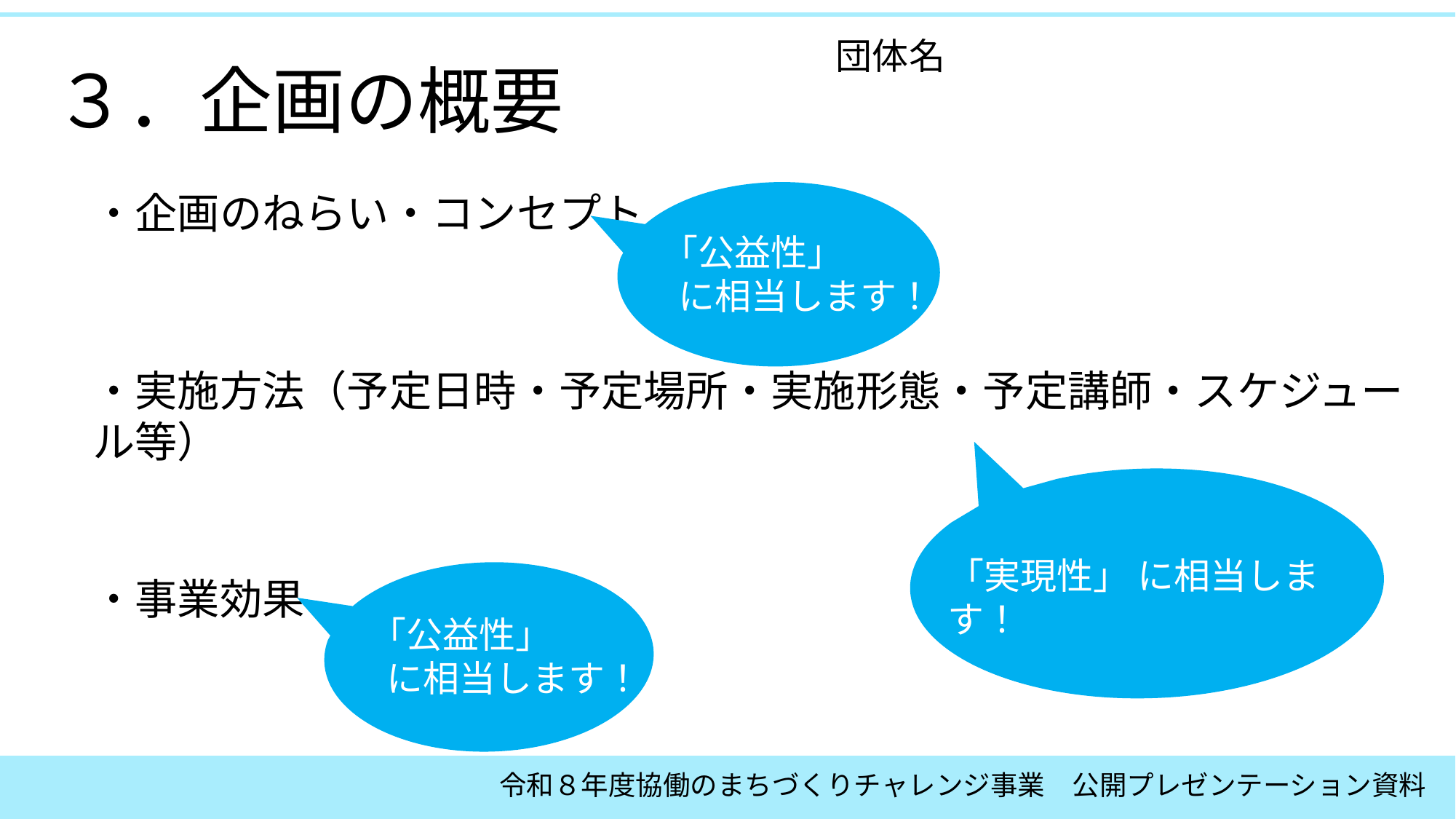

団体名
３．企画の概要

「公益性」
 に相当します！
・企画のねらい・コンセプト
・実施方法（予定日時・予定場所・実施形態・予定講師・スケジュール等）

「公益性」
 に相当します！
「実現性」 に相当します！

・事業効果

令和８年度協働のまちづくりチャレンジ事業　公開プレゼンテーション資料